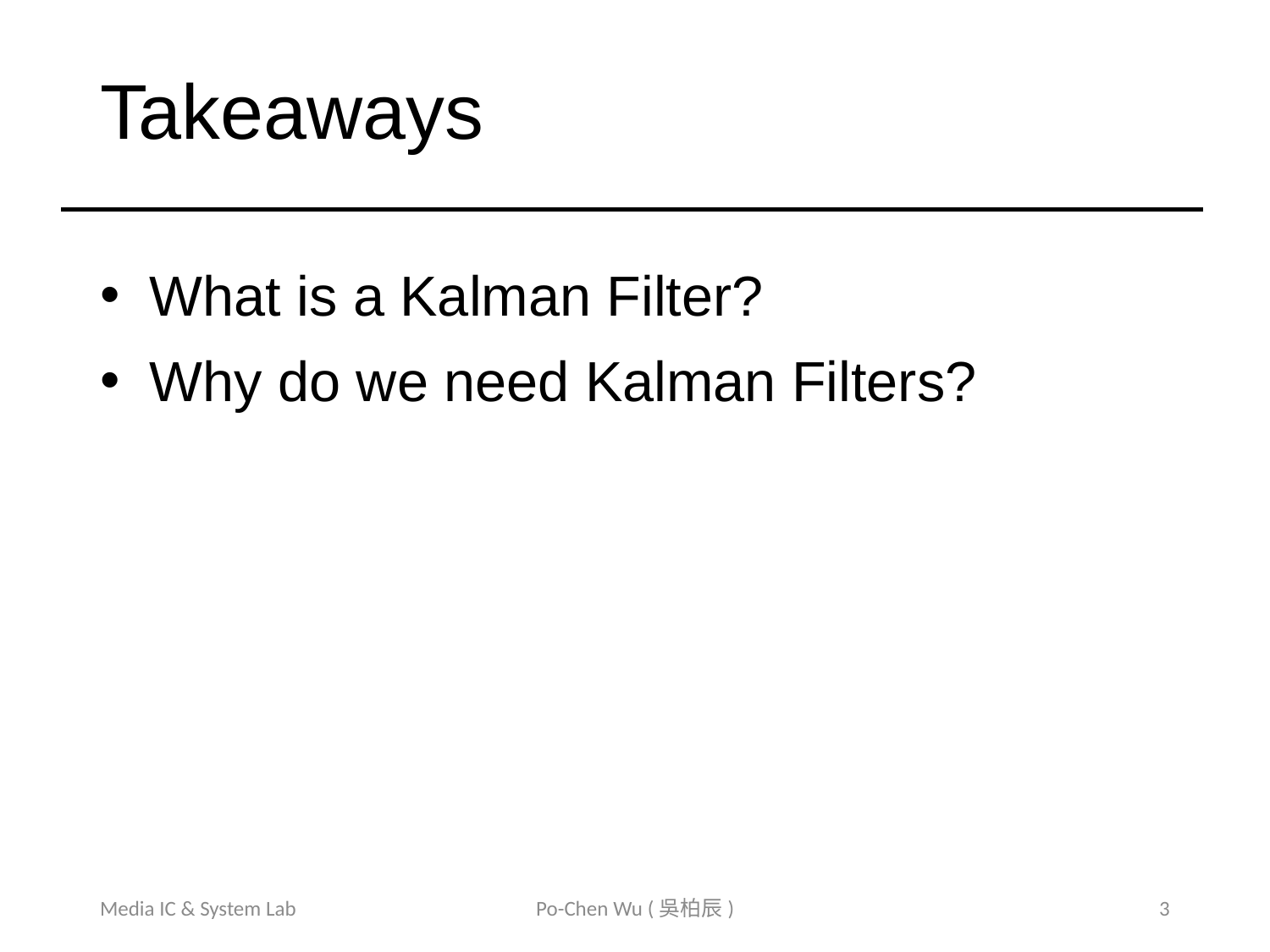

# Takeaways
What is a Kalman Filter?
Why do we need Kalman Filters?
Media IC & System Lab
Po-Chen Wu (吳柏辰)
3